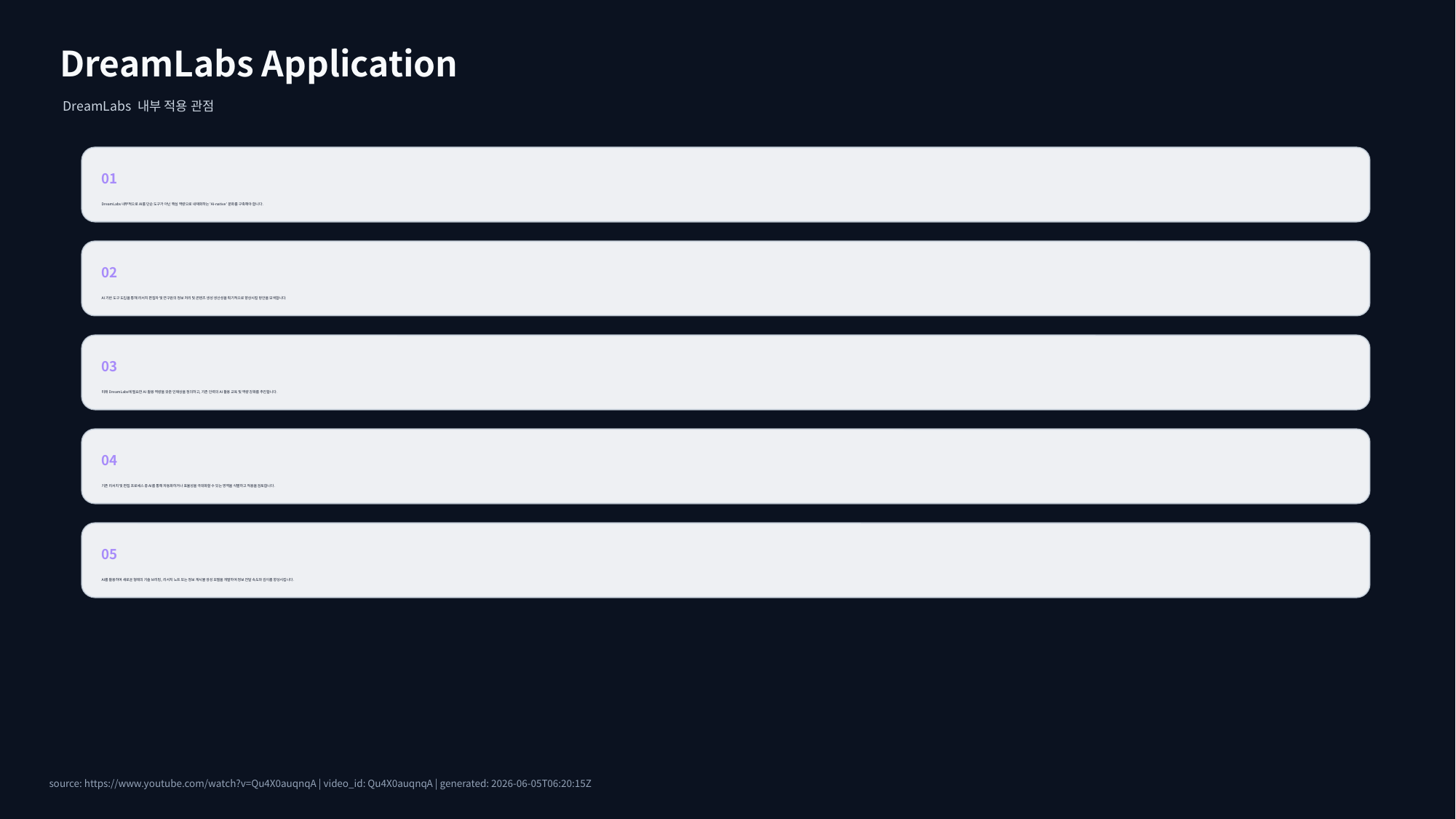

DreamLabs Application
DreamLabs 내부 적용 관점

01
DreamLabs 내부적으로 AI를 단순 도구가 아닌 핵심 역량으로 내재화하는 'AI-native' 문화를 구축해야 합니다.

02
AI 기반 도구 도입을 통해 리서치 편집자 및 연구원의 정보 처리 및 콘텐츠 생성 생산성을 획기적으로 향상시킬 방안을 모색합니다.

03
미래 DreamLabs에 필요한 AI 활용 역량을 갖춘 인재상을 정의하고, 기존 인력의 AI 활용 교육 및 역량 강화를 추진합니다.

04
기존 리서치 및 편집 프로세스 중 AI를 통해 자동화하거나 효율성을 극대화할 수 있는 영역을 식별하고 적용을 검토합니다.

05
AI를 활용하여 새로운 형태의 기술 브리핑, 리서치 노트 또는 정보 게시물 생성 모델을 개발하여 정보 전달 속도와 깊이를 향상시킵니다.
source: https://www.youtube.com/watch?v=Qu4X0auqnqA | video_id: Qu4X0auqnqA | generated: 2026-06-05T06:20:15Z